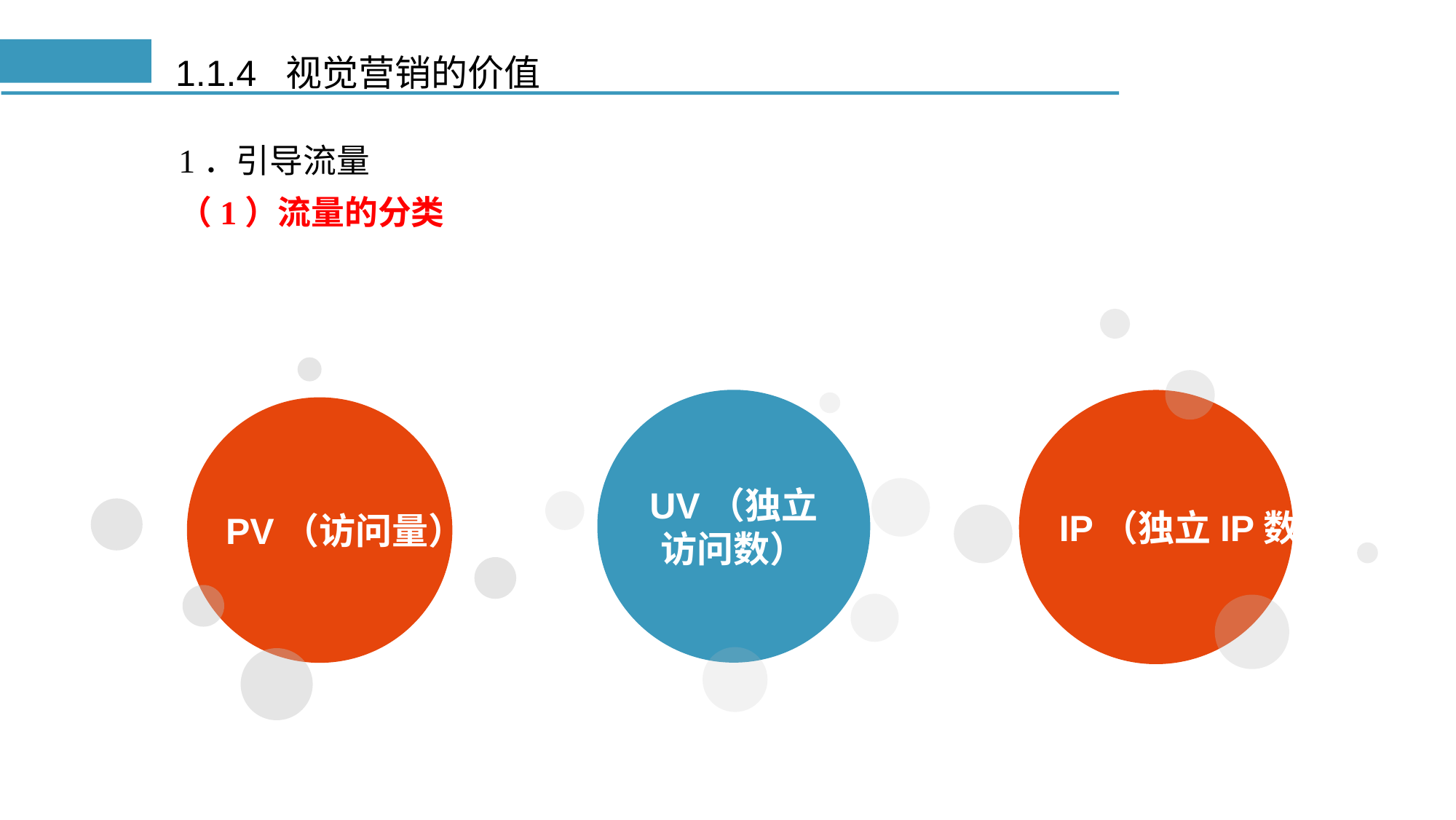

# 1.1.4  视觉营销的价值
1．引导流量
（1）流量的分类

IP（独立IP数）

PV（访问量）

UV（独立
访问数）